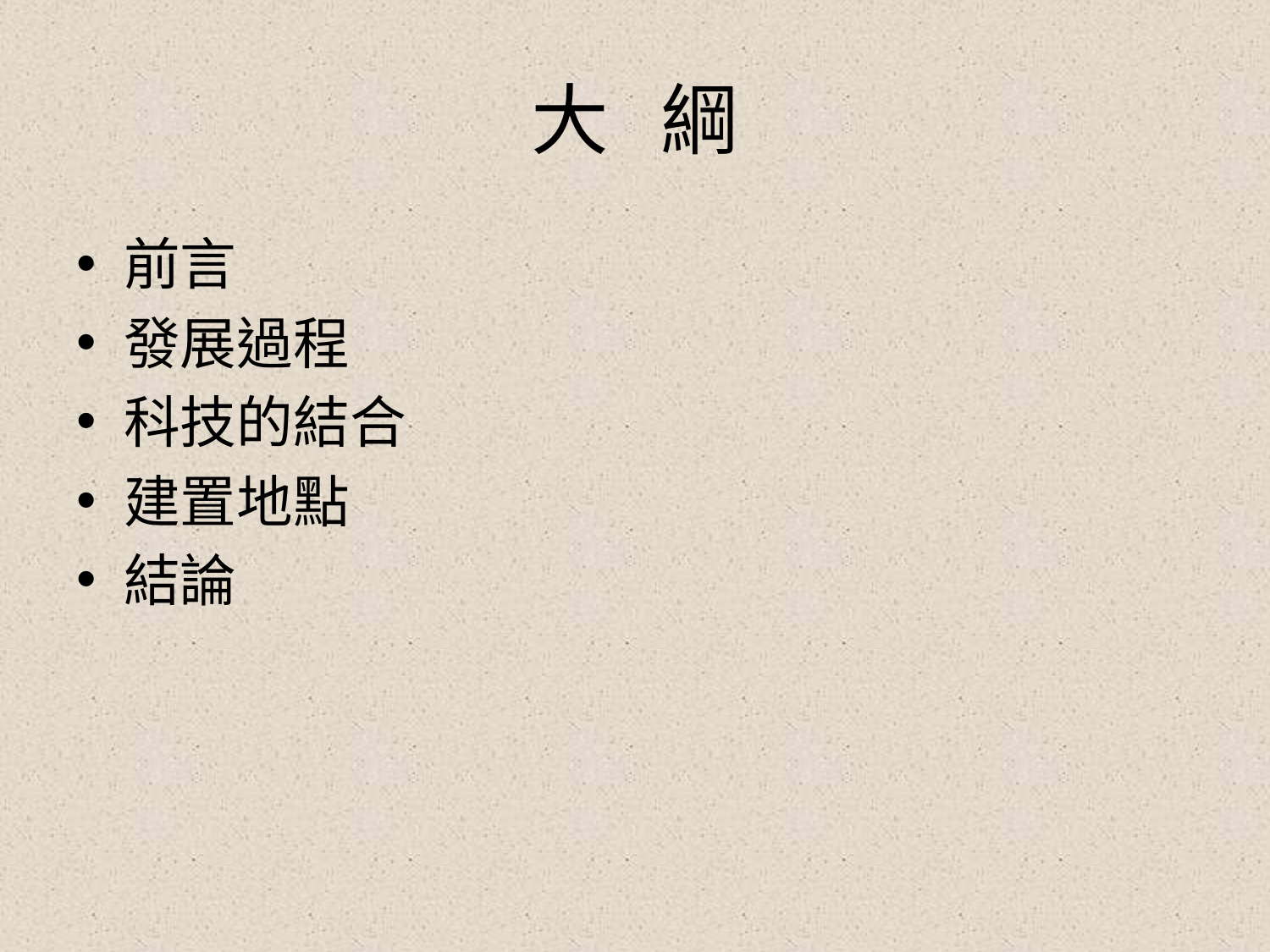

# 大   綱
前言
發展過程
科技的結合
建置地點
結論